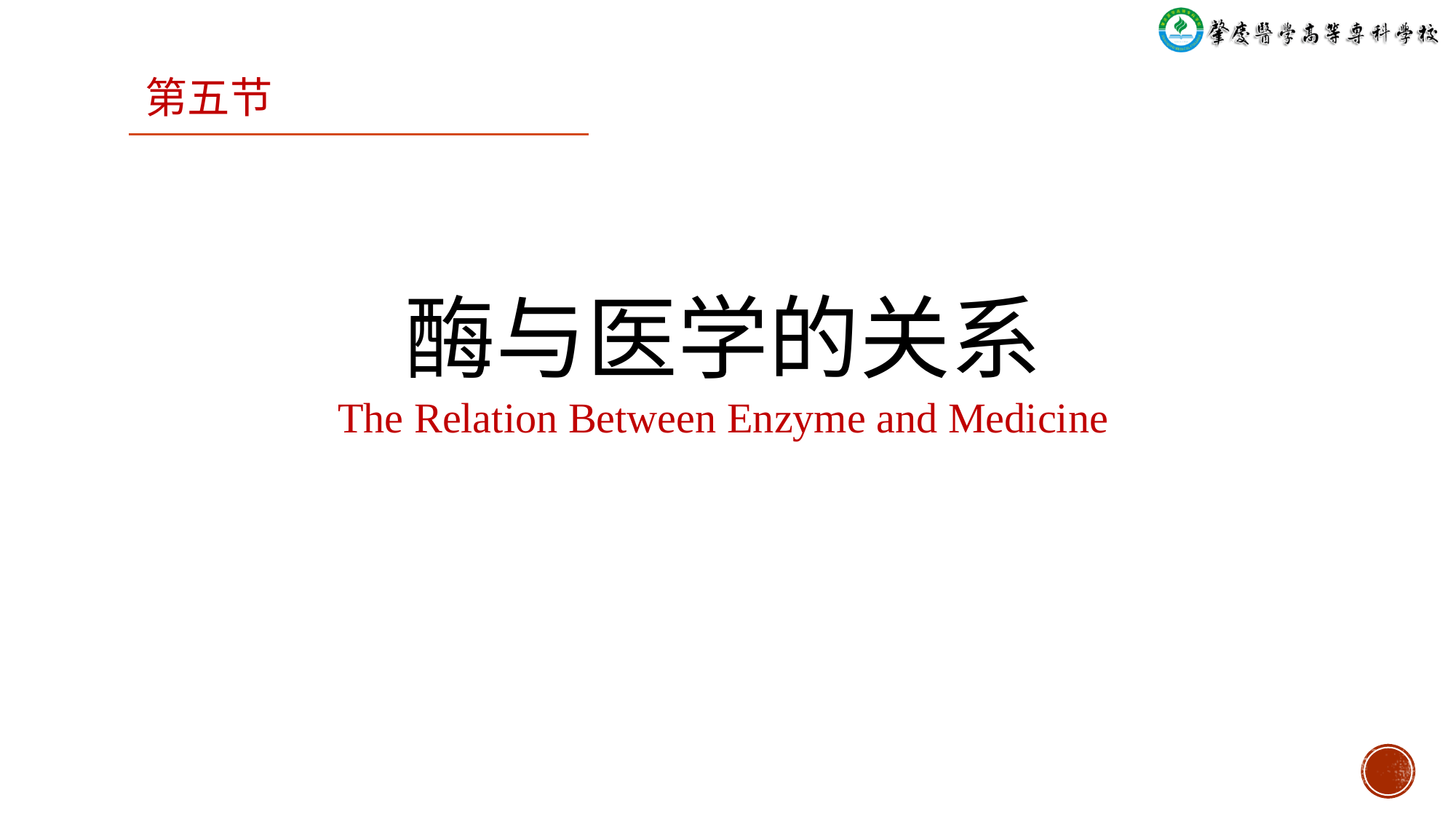

第五节
酶与医学的关系
The Relation Between Enzyme and Medicine